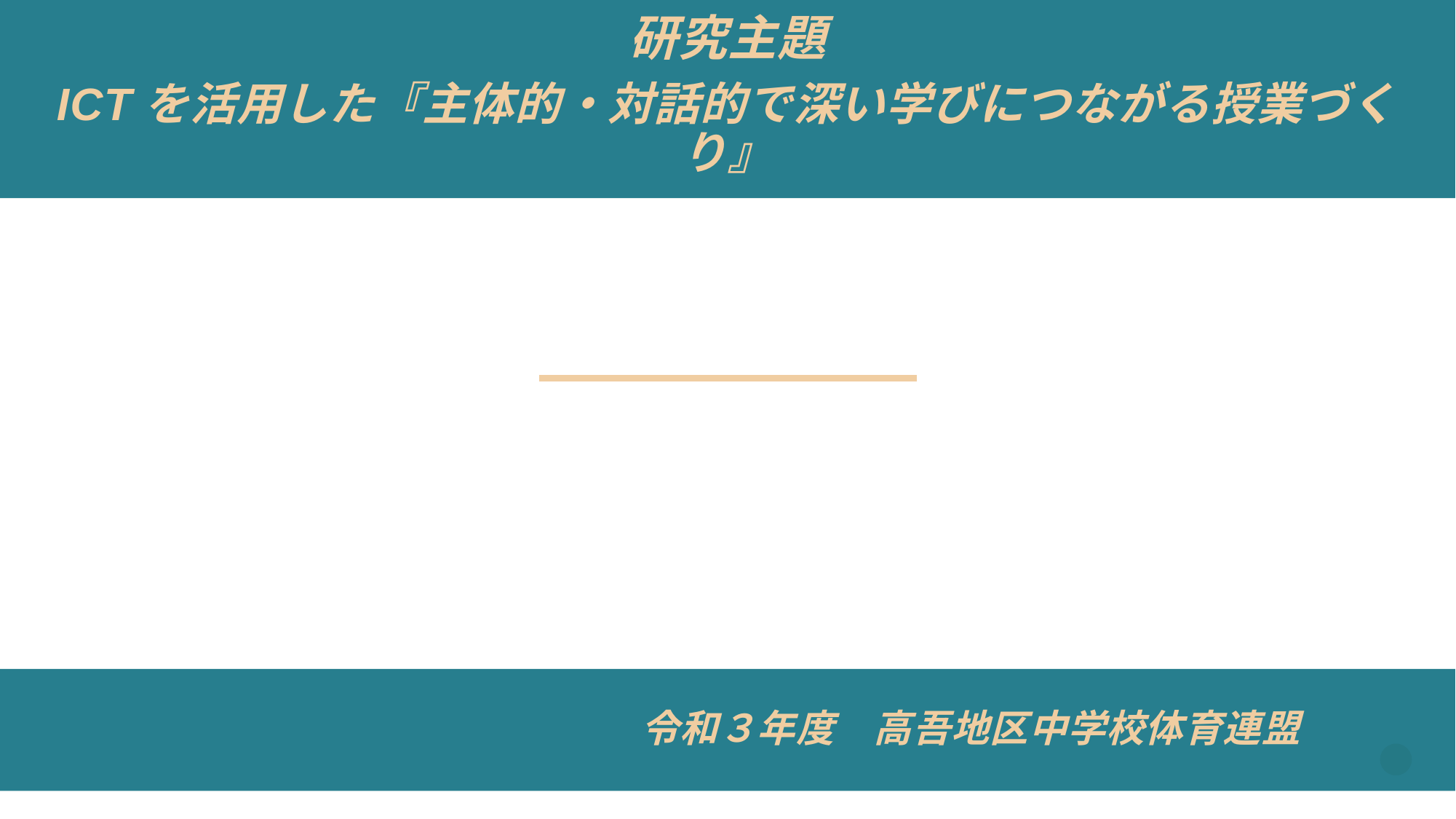

研究主題
ICTを活用した『主体的・対話的で深い学びにつながる授業づくり』
# ICTを活用した 「主体的・対話的で深い学びにつながる授業づくり」

                                                   令和３年度　高吾地区中学校体育連盟